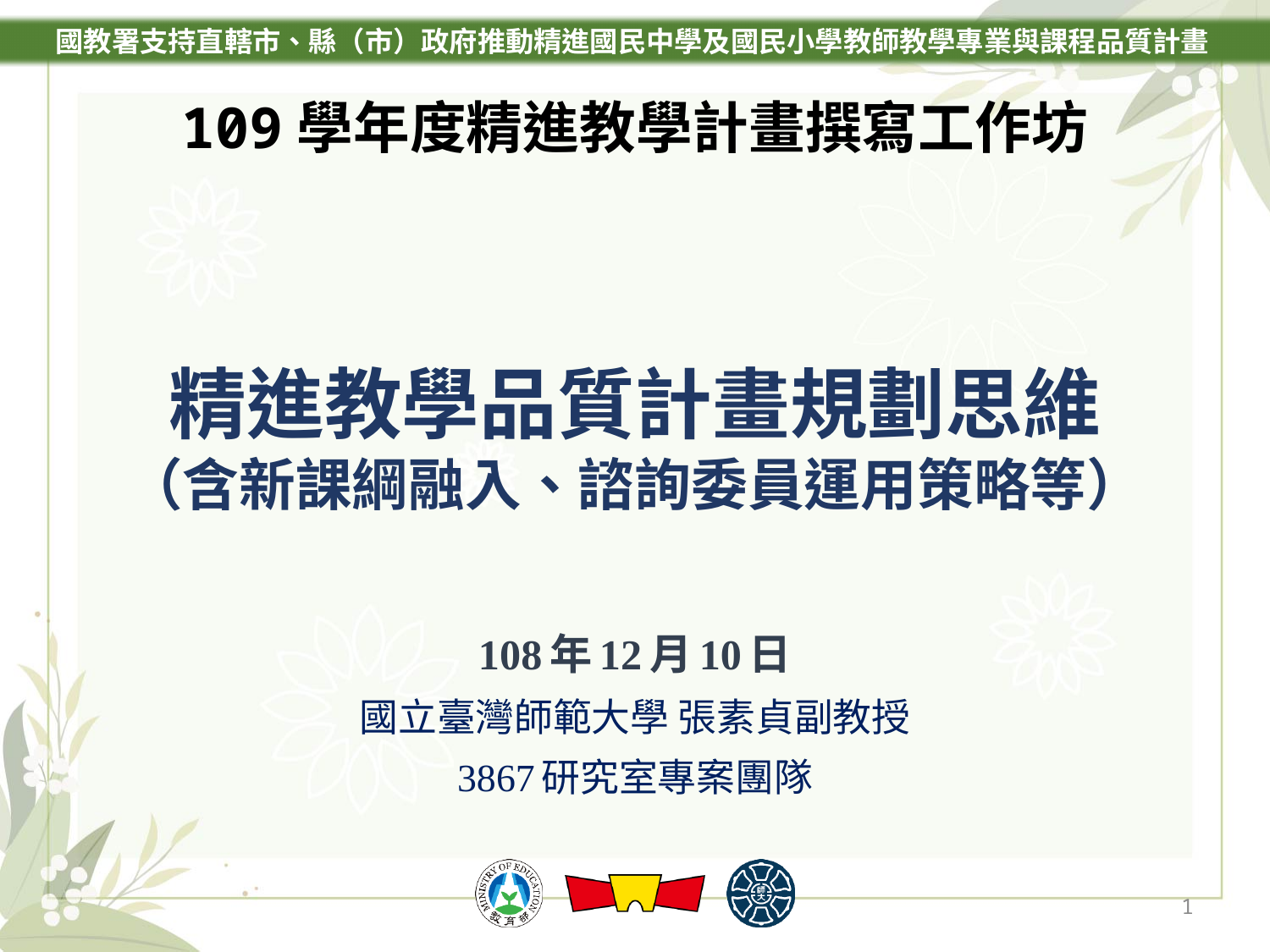

# 精進教學品質計畫規劃思維 （含新課綱融入、諮詢委員運用策略等）
108年12月10日
國立臺灣師範大學 張素貞副教授
3867研究室專案團隊
1